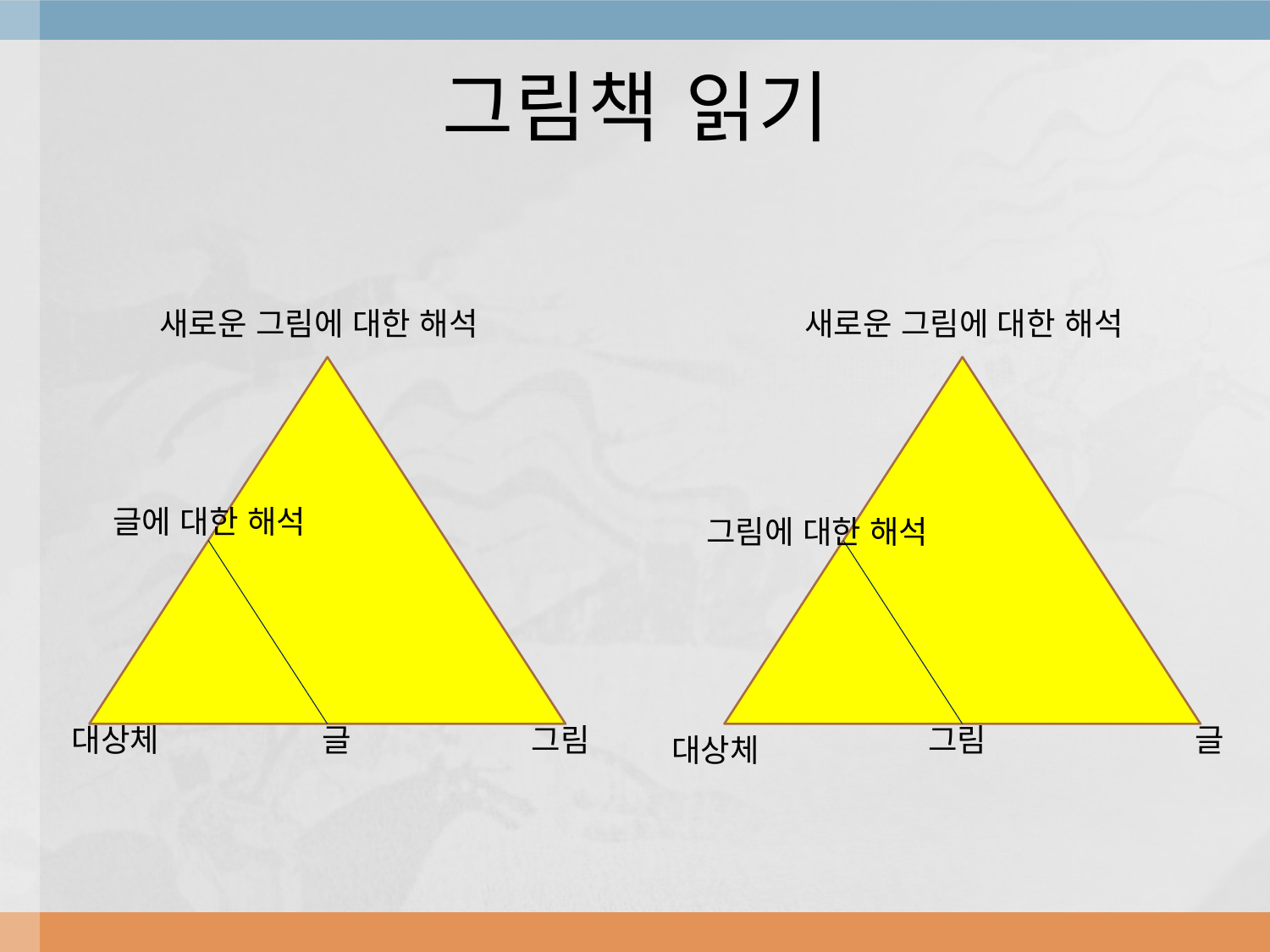

# 그림책 읽기
새로운 그림에 대한 해석
새로운 그림에 대한 해석

글에 대한 해석
그림에 대한 해석
대상체
글
그림
그림
글
대상체